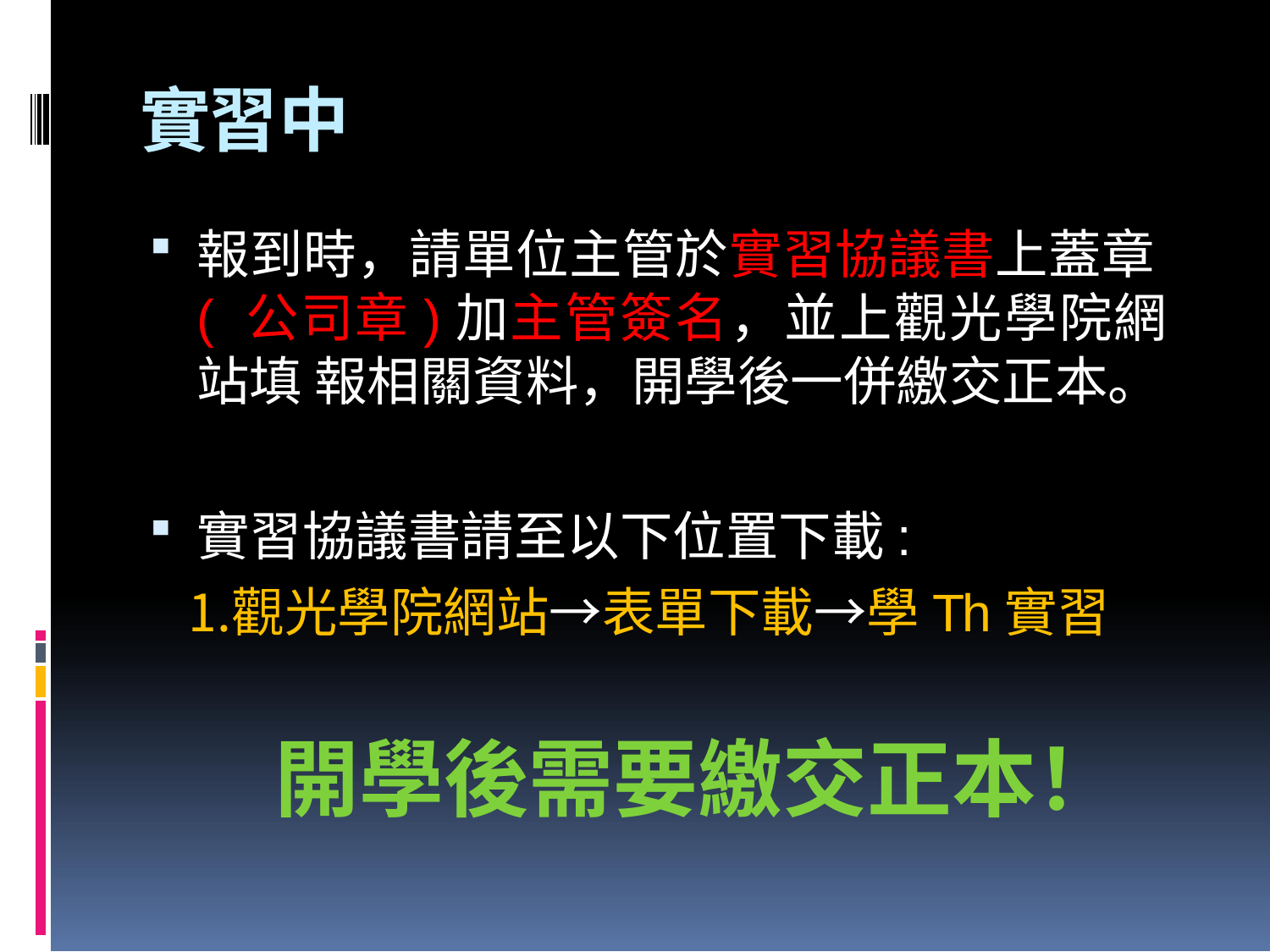

# 實習中
報到時，請單位主管於實習協議書上蓋章( 公司章)加主管簽名，並上觀光學院網站填 報相關資料，開學後⼀併繳交正本。

實習協議書請至以下位置下載:
觀光學院網站→表單下載→學Th實習
開學後需要繳交正本！